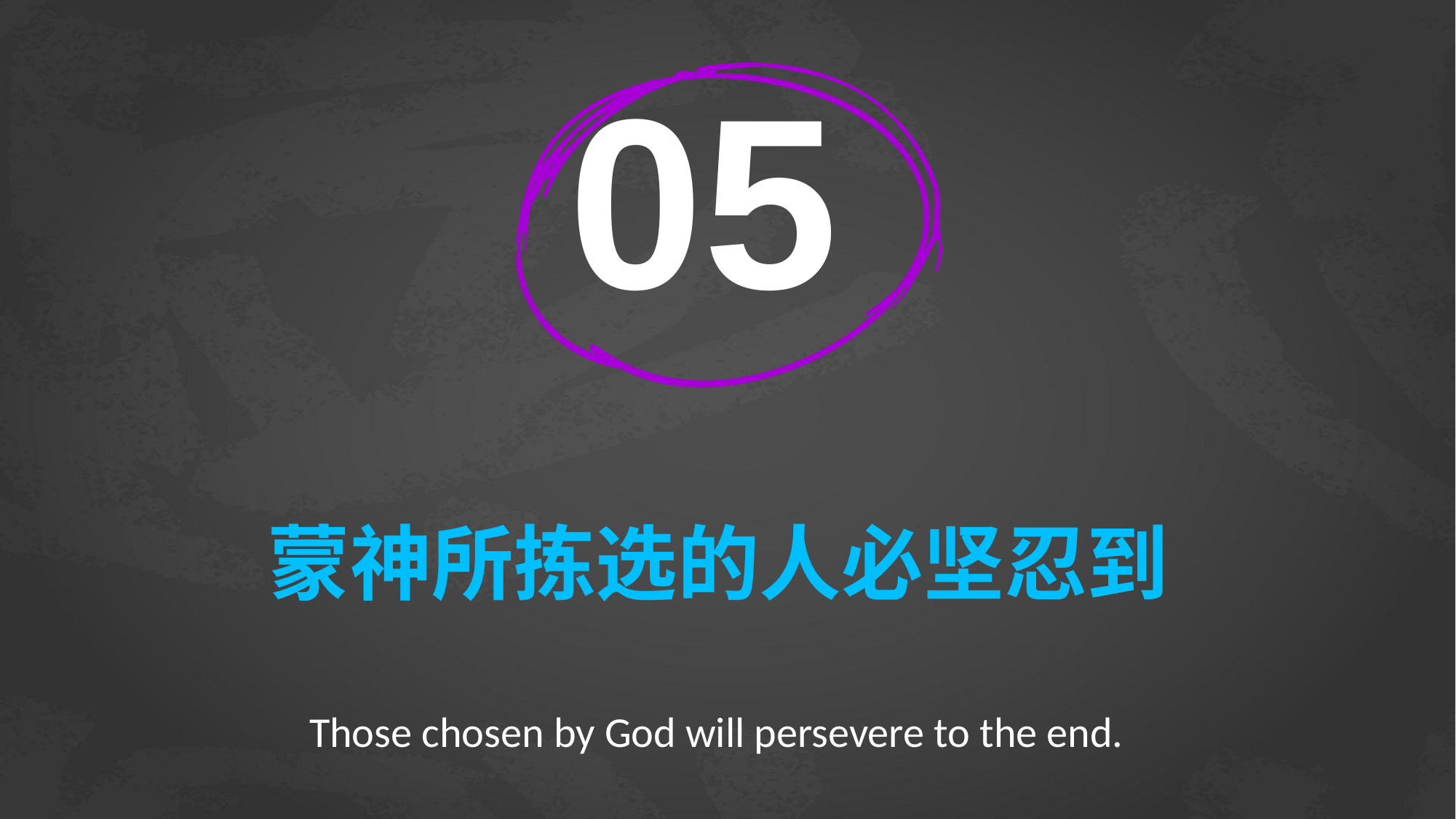

05
# 蒙神所拣选的人必坚忍到
Those chosen by God will persevere to the end.